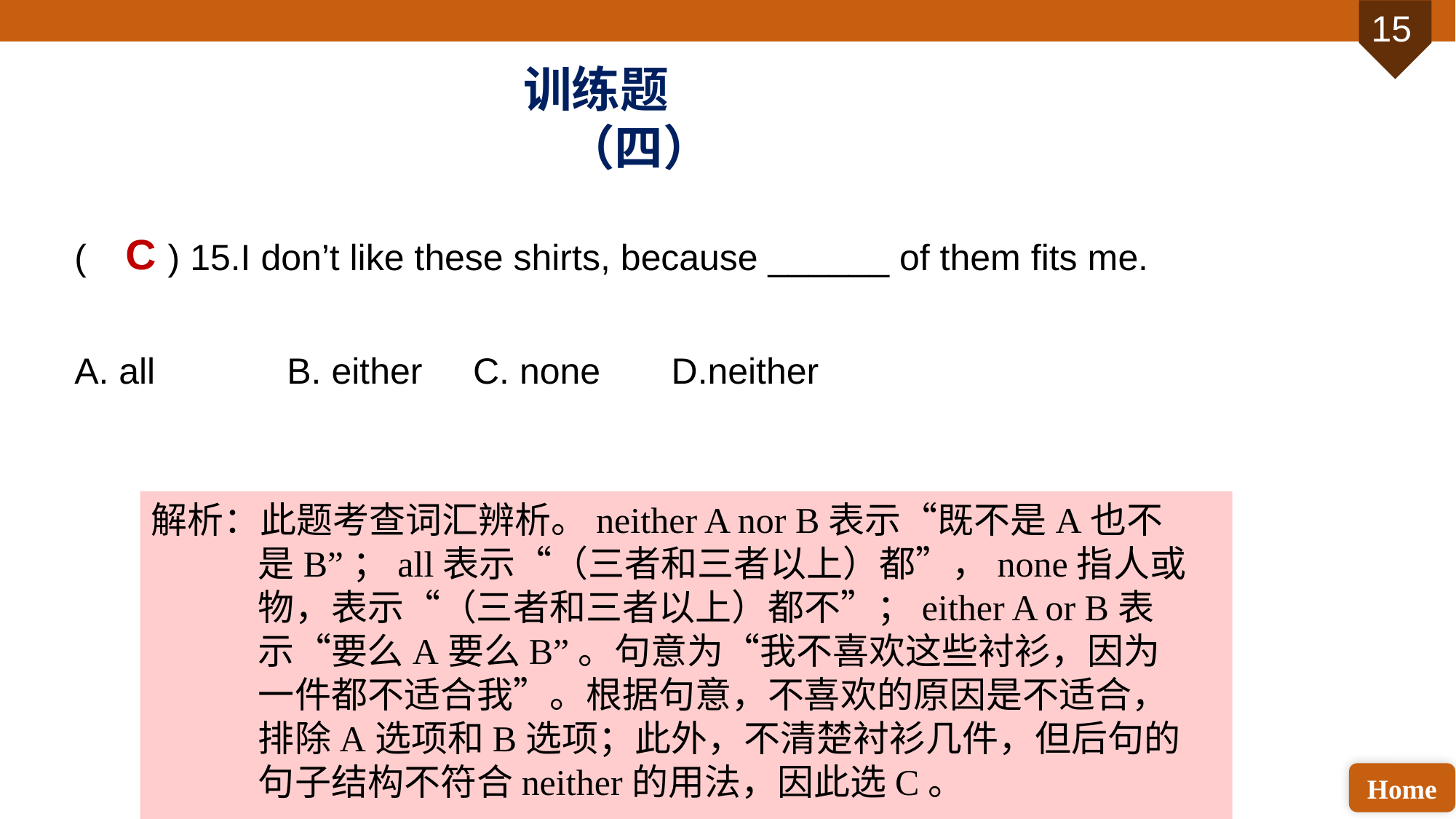

训练题（四）
(        ) 15.I don’t like these shirts, because ______ of them fits me.

A. all             B. either     C. none       D.neither
C

解析：此题考查词汇辨析。neither A nor B表示“既不是A也不是B”；all表示“（三者和三者以上）都”，none指人或物，表示“（三者和三者以上）都不”；either A or B表示“要么A要么B”。句意为“我不喜欢这些衬衫，因为一件都不适合我”。根据句意，不喜欢的原因是不适合，排除A选项和B选项；此外，不清楚衬衫几件，但后句的句子结构不符合neither的用法，因此选C。